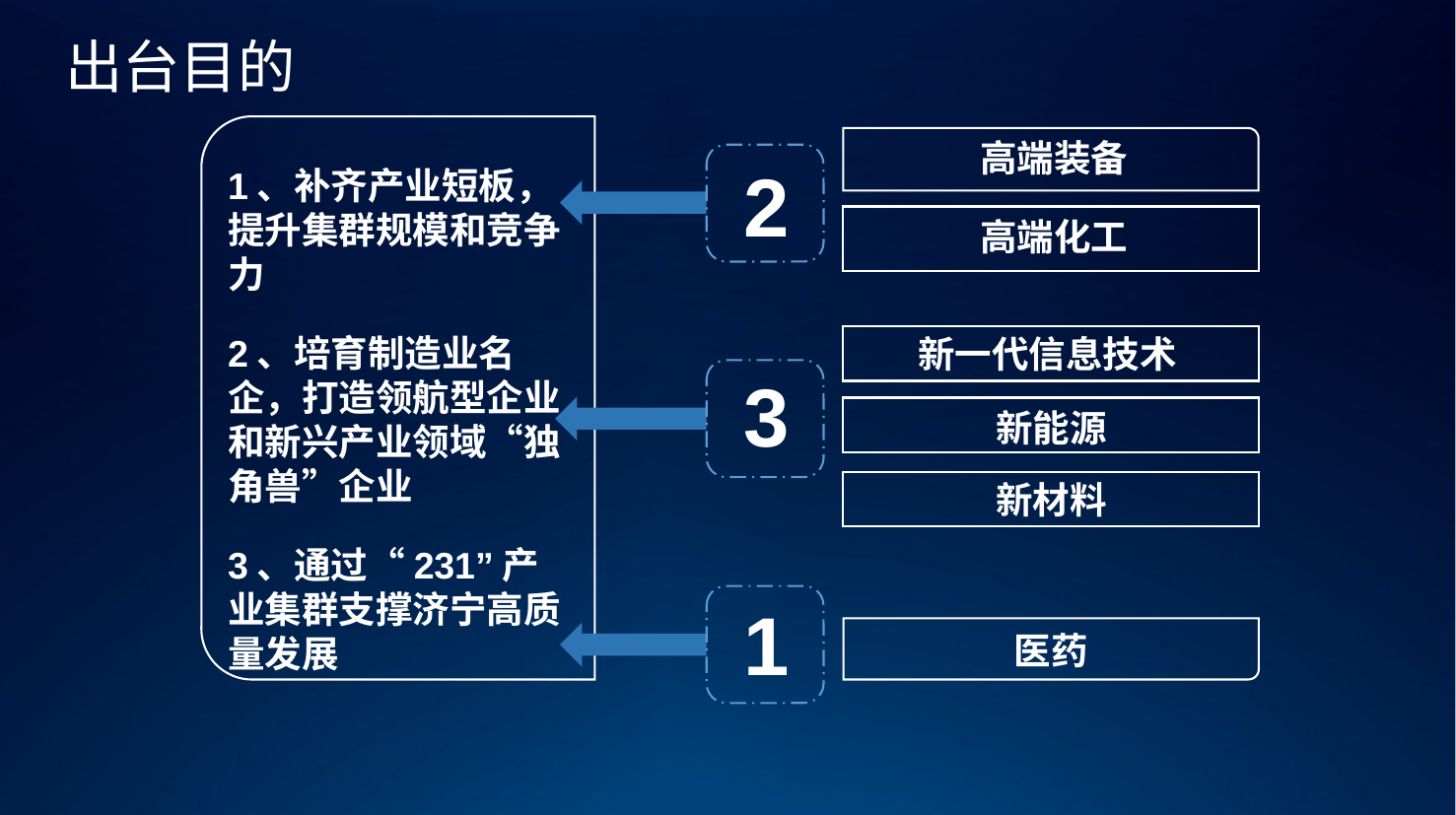

出台目的
高端装备

2
1、补齐产业短板，提升集群规模和竞争力

2、培育制造业名企，打造领航型企业和新兴产业领域“独角兽”企业

3、通过“231”产业集群支撑济宁高质量发展

高端化工
新一代信息技术

3

新能源
新材料

1

医药